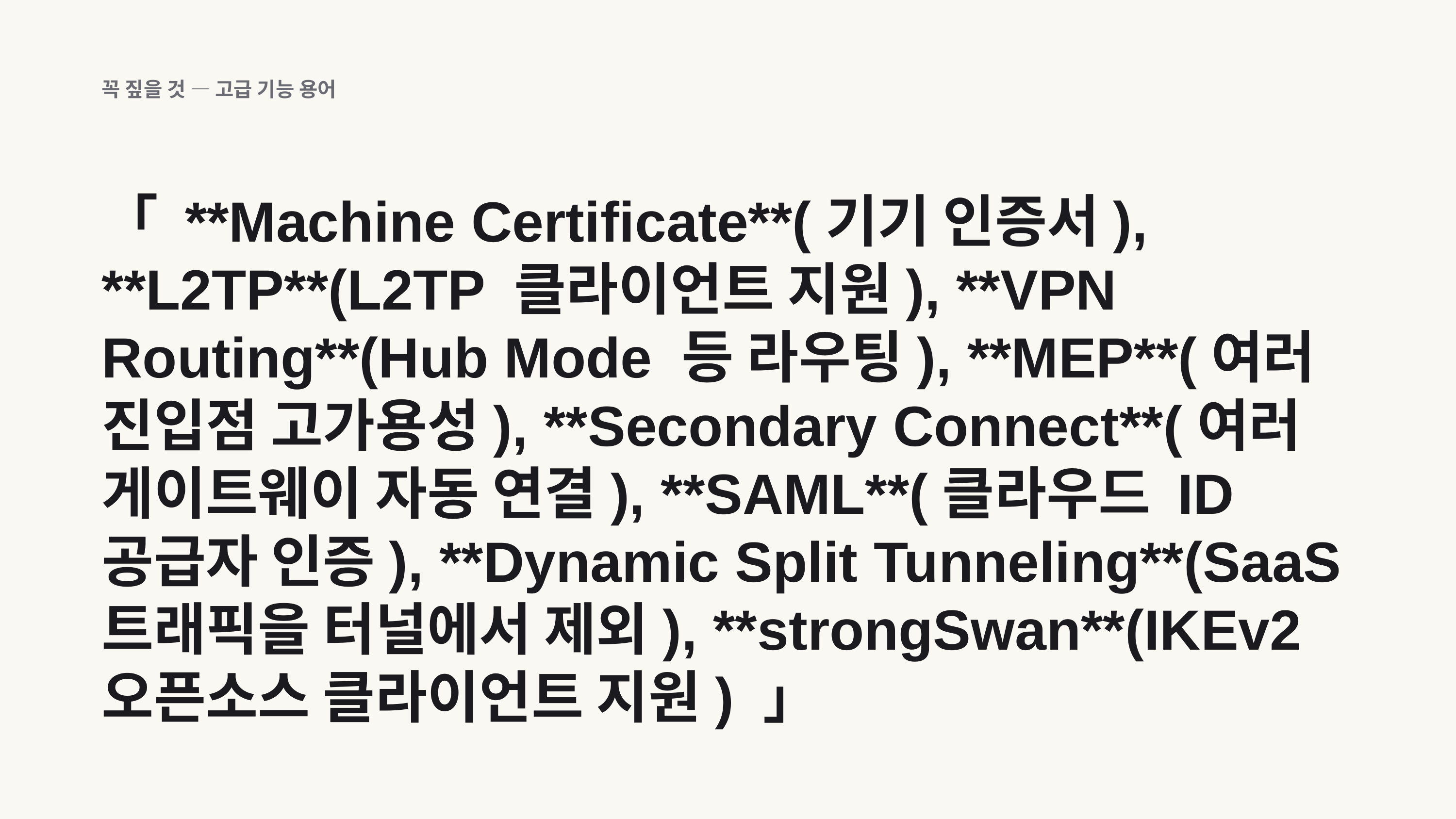

꼭 짚을 것 — 고급 기능 용어
「 **Machine Certificate**(기기 인증서), **L2TP**(L2TP 클라이언트 지원), **VPN Routing**(Hub Mode 등 라우팅), **MEP**(여러 진입점 고가용성), **Secondary Connect**(여러 게이트웨이 자동 연결), **SAML**(클라우드 ID 공급자 인증), **Dynamic Split Tunneling**(SaaS 트래픽을 터널에서 제외), **strongSwan**(IKEv2 오픈소스 클라이언트 지원) 」